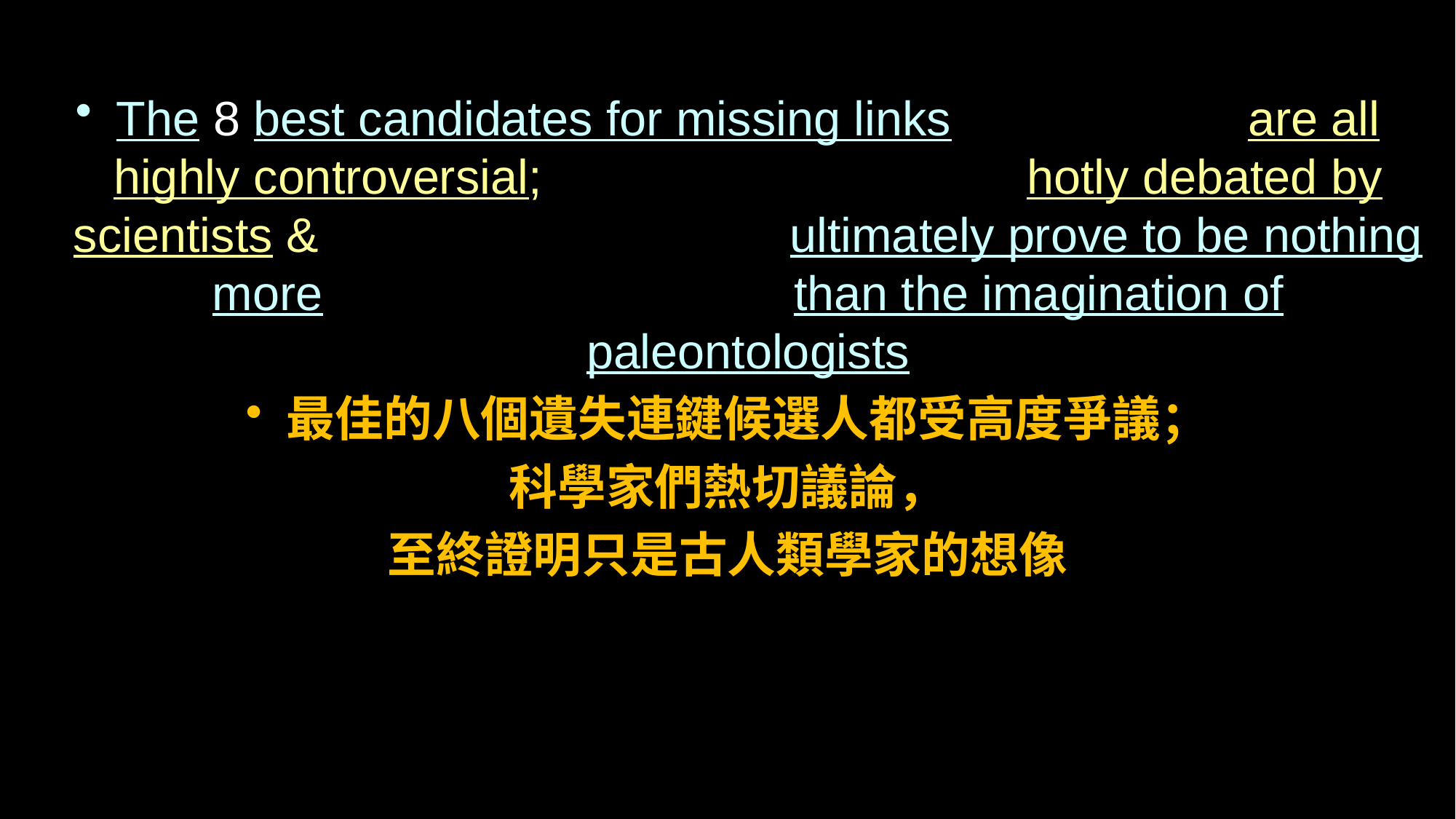

The 8 best candidates for missing links                      are all highly controversial;                                    hotly debated by scientists &                                   ultimately prove to be nothing more                                   than the imagination of paleontologists
最佳的八個遺失連鍵候選人都受高度爭議；
科學家們熱切議論，
至終證明只是古人類學家的想像